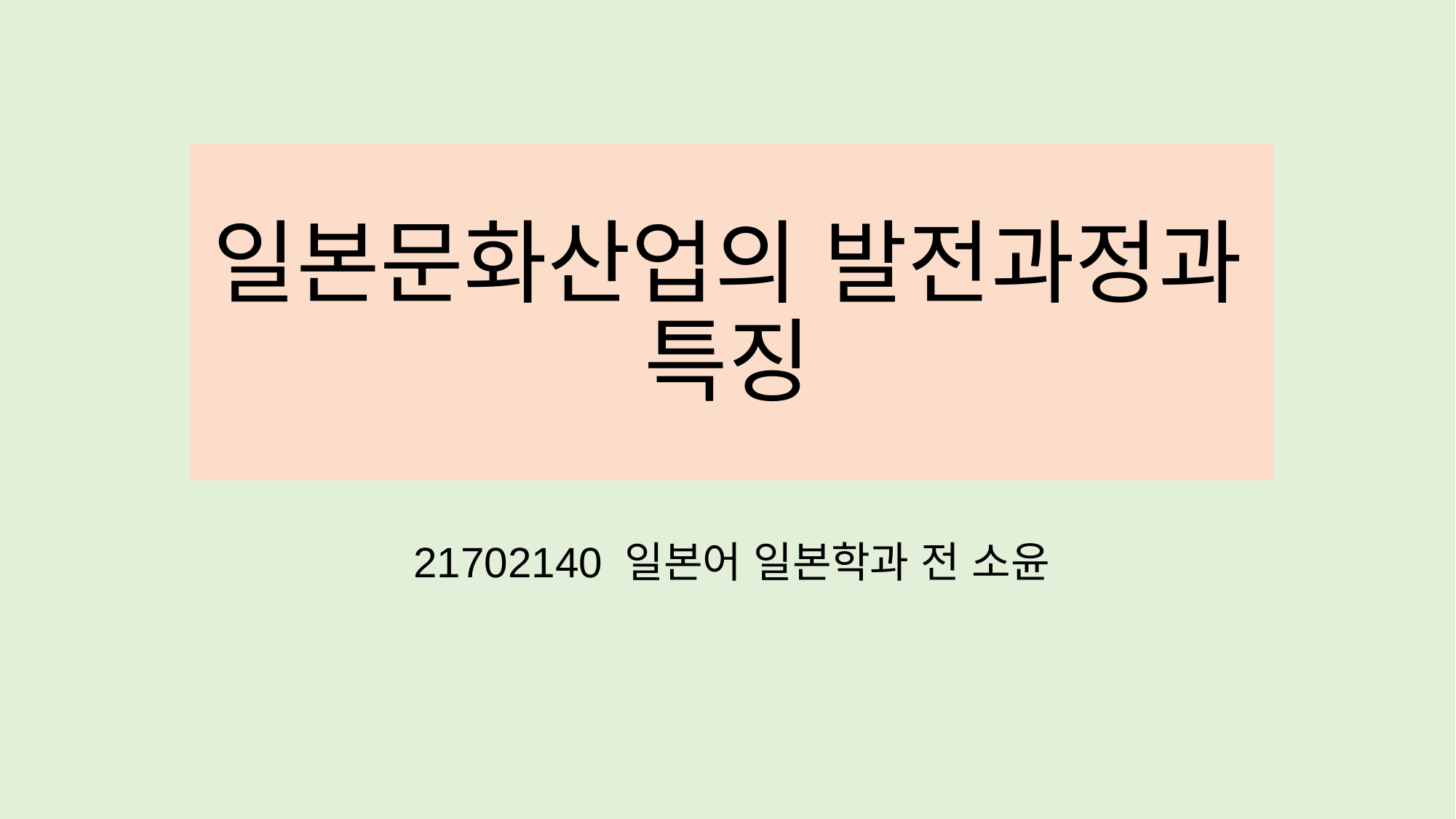

# 일본문화산업의 발전과정과 특징

21702140 일본어 일본학과 전 소윤